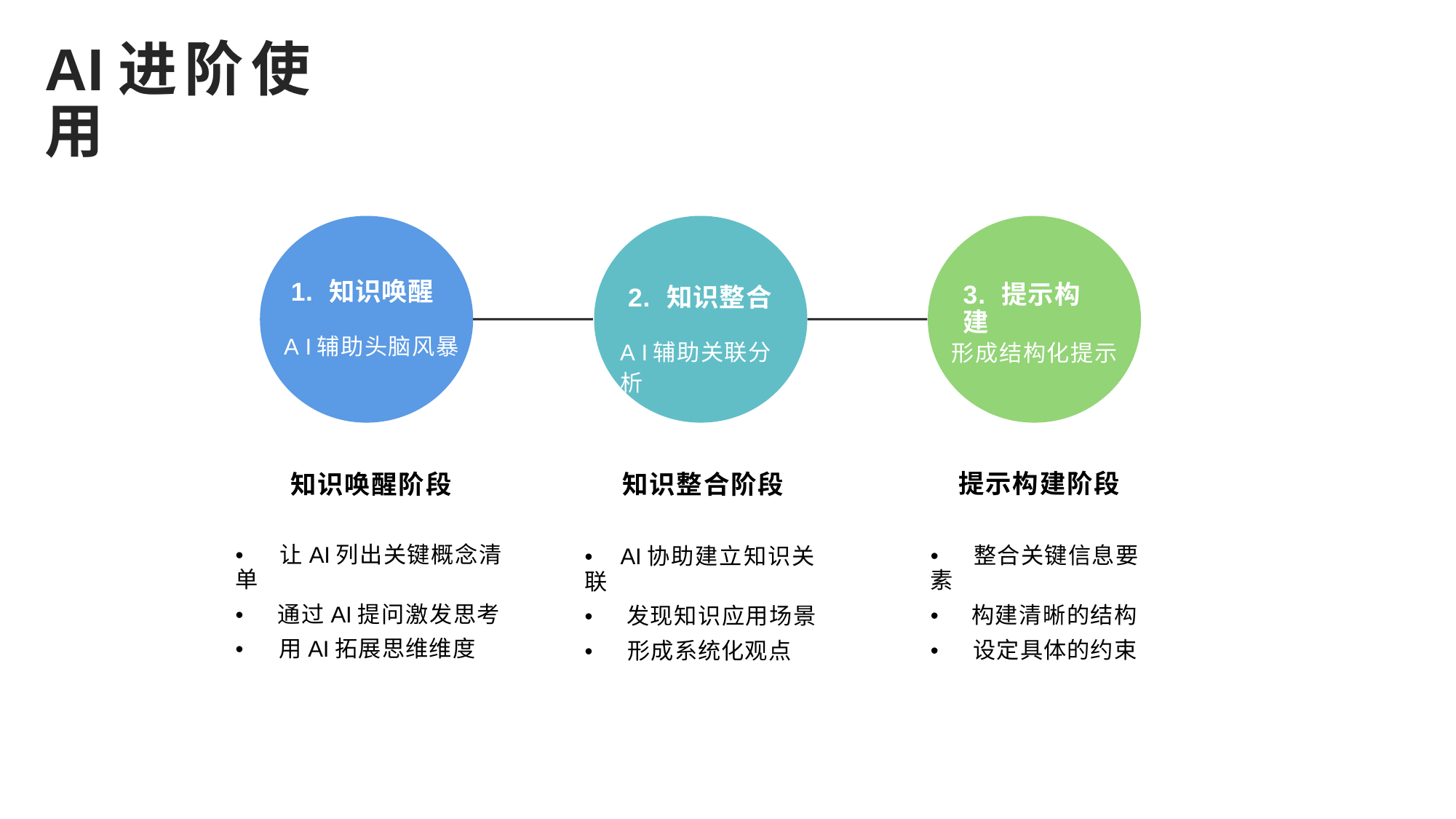

AI进阶使用

1. 知识唤醒

A I辅助头脑风暴

3. 提示构建

2. 知识整合

A I辅助关联分析

形成结构化提示

知识整合阶段

•    AI协助建立知识关联
•    发现知识应用场景

•    形成系统化观点

提示构建阶段

•    整合关键信息要素
•    构建清晰的结构

•    设定具体的约束

知识唤醒阶段

•    让AI列出关键概念清单
•    通过AI提问激发思考

•    用AI拓展思维维度